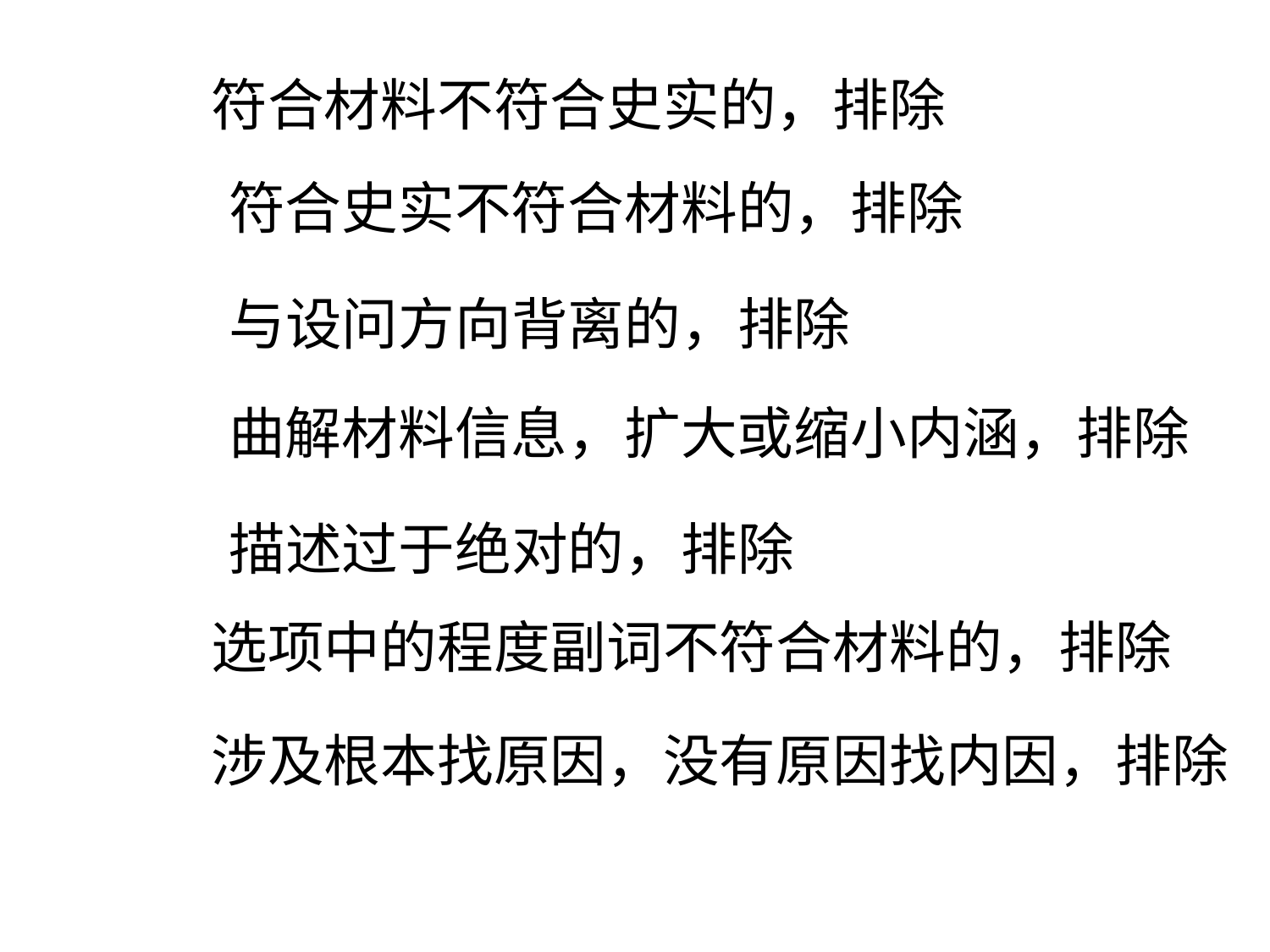

符合材料不符合史实的，排除
符合史实不符合材料的，排除
与设问方向背离的，排除
曲解材料信息，扩大或缩小内涵，排除
描述过于绝对的，排除
选项中的程度副词不符合材料的，排除
涉及根本找原因，没有原因找内因，排除